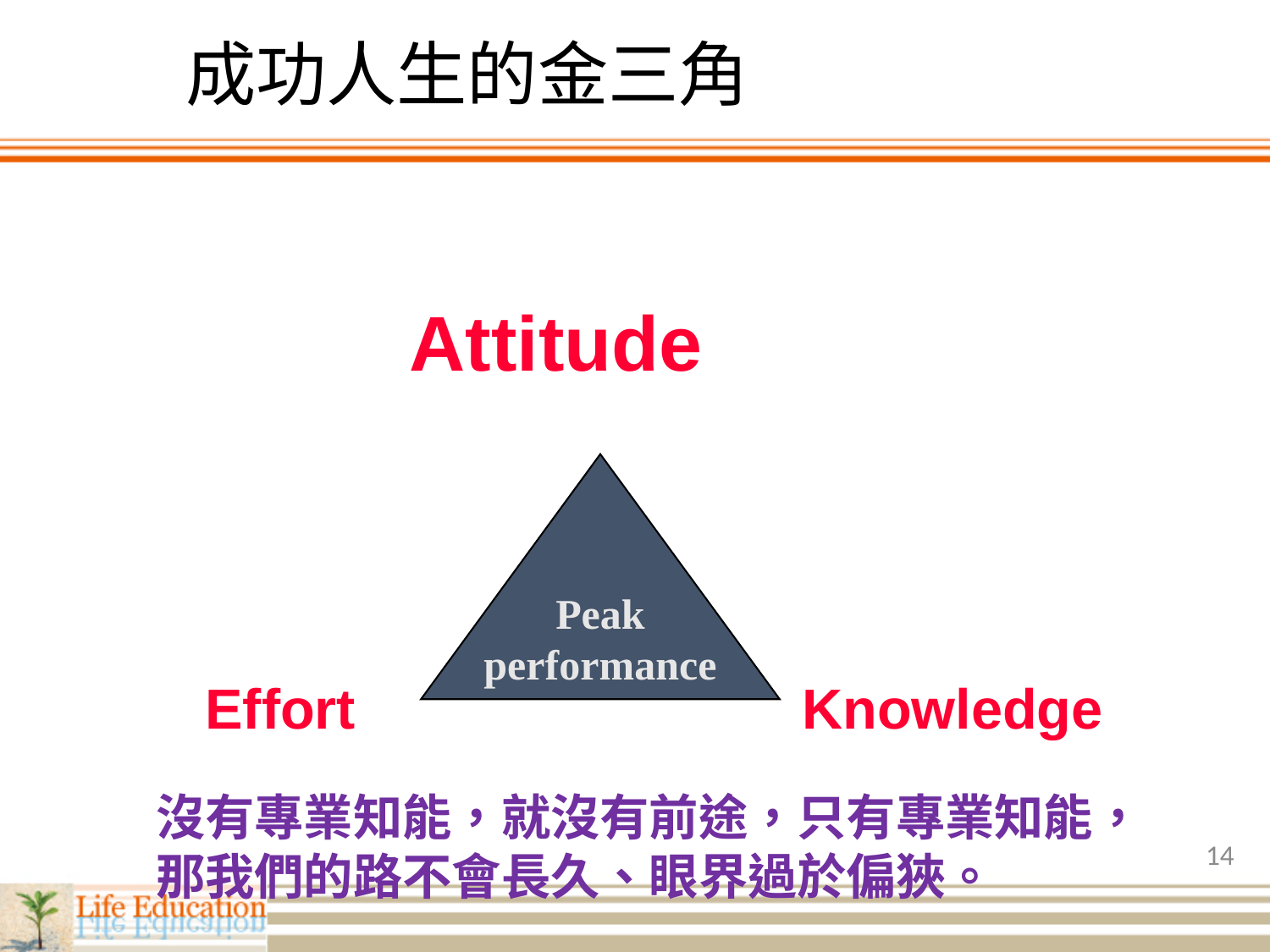

# 成功人生的金三角

Attitude
Peak
performance
Effort
Knowledge
沒有專業知能，就沒有前途，只有專業知能，那我們的路不會長久、眼界過於偏狹。
14